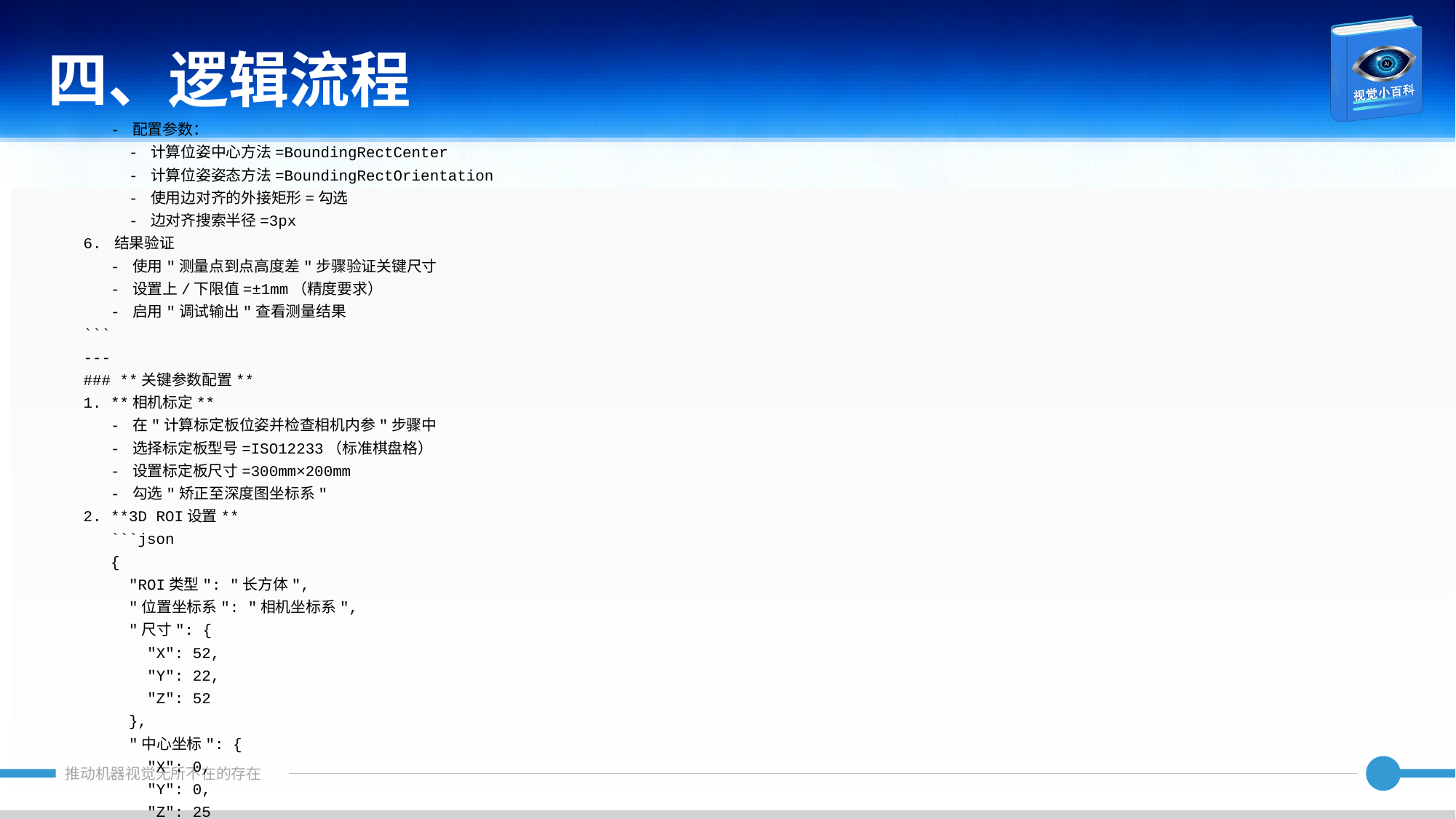

四、逻辑流程

   - 配置参数：
     - 计算位姿中心方法=BoundingRectCenter
     - 计算位姿姿态方法=BoundingRectOrientation
     - 使用边对齐的外接矩形=勾选
     - 边对齐搜索半径=3px
6. 结果验证
   - 使用"测量点到点高度差"步骤验证关键尺寸
   - 设置上/下限值=±1mm（精度要求）
   - 启用"调试输出"查看测量结果
```
---
### **关键参数配置**
1. **相机标定**
   - 在"计算标定板位姿并检查相机内参"步骤中
   - 选择标定板型号=ISO12233（标准棋盘格）
   - 设置标定板尺寸=300mm×200mm
   - 勾选"矫正至深度图坐标系"
2. **3D ROI设置**
   ```json
   {
     "ROI类型": "长方体",
     "位置坐标系": "相机坐标系",
     "尺寸": {
       "X": 52,
       "Y": 22,
       "Z": 52
     },
     "中心坐标": {
       "X": 0,
       "Y": 0,
       "Z": 25
     },
     "最小点数": 1000
   }
   ```
3. **3D工件识别参数**
   ```json
   {
     "点云预处理": {
       "边缘提取效果": "标准",
       "噪声抑制级别": "中",
       "法向与竖直方向夹角范围": "0°-70°"
     },
     "深度学习配置": {
       "模型包": "金属件检测模型",
       "置信度阈值": 0.85,
       "膨胀核大小": 3
     }
   }
   ```
---
### **特殊注意事项**
1. **高反光材质处理**
   - 在"点云预处理"步骤中启用"使用深度学习辅助识别"
   - 选择"金属反光抑制"预设参数组
   - 在"提取3D ROI内点云"步骤中设置ROI内最小点数=1000
2. **精度保障措施**
   - 在"机器人通信配置"中设置：
     - 机器人绝对精度=±0.1mm
     - 重复精度=±0.05mm
   - 启用"视觉系统漂移自校正"功能（需软件许可）
   - 设置标定球直径=60mm，部署在托盘四角
3. **生产界面配置**
   - 创建运行画面：
     - 工位实况：显示原始点云
     - 识别结果：展示工件包围盒
     - 深度学习结果：叠加检测框
   - 设置增产部署：
     - 工件模板制作方式=STL模型
     - 生产配方参数=系统默认
---
### **工程优化建议**
1. **处理速度优化**
   - 在"将深度图转换为点云"步骤中设置降采样间隔=2mm
   - 使用"FirstWithAll"变换类型加速多工件处理
2. **抗干扰设计**
   - 在"提取3D ROI内点云"步骤中：
     - 勾选"发送3D ROI内的点是否为空"
     - 设置最小点数=800（低于此值触发报警）
3. **数据保存策略**
   - 在"数据保存"功能中设置：
     - 保存周期=每次检测
     - 保存路径=工程文件夹/data
     - 保留最近=1000组数据
---
### **验证步骤**
1. **静态精度验证**
   - 使用"测量圆到线段的距离"步骤验证关键特征
   - 设置距离模式=最近距离
   - 在结果视图中设置上下限=±0.5mm
2. **动态稳定性测试**
   - 运行虚拟模式下的"Drift_Collection_EIH"工程
   - 模拟24小时连续运行，监测漂移校正量
   - 设置警戒阈值=10mm（超出时触发维护提示）
3. **节拍验证**
   - 在"路径规划"步骤中设置：
     - 运动速度=1000mm/s
     - 加速度=500mm/s²
   - 测试5pcs/min节拍下的工程运行时间应≤12秒
---
### **异常处理方案**
1. **点云缺失补偿**
   - 当检测到ROI内点数<800时：
     - 自动切换到"深度学习模型包推理"步骤
     - 使用语义分割结果补全缺失区域
2. **定位失败处理**
   - 在"3D工件识别"步骤中勾选"无输出时触发控制流"
   - 连接"通知"步骤发送报警信息至生产界面
3. **精度漂移应对**
   - 每日运行"Drift_Calculation"工程采集标定球数据
   - 自动更新"自动校正视觉系统漂移"参数
   - 当校正量>5mm时触发人工复核流程
---
该方案通过3D点云处理和深度学习辅助，可满足1mm精度要求。实际部署时需配合高精度3D相机（推荐Mech-Eye系列）和六轴协作机器人，确保测量稳定性和生产节拍达标。
9